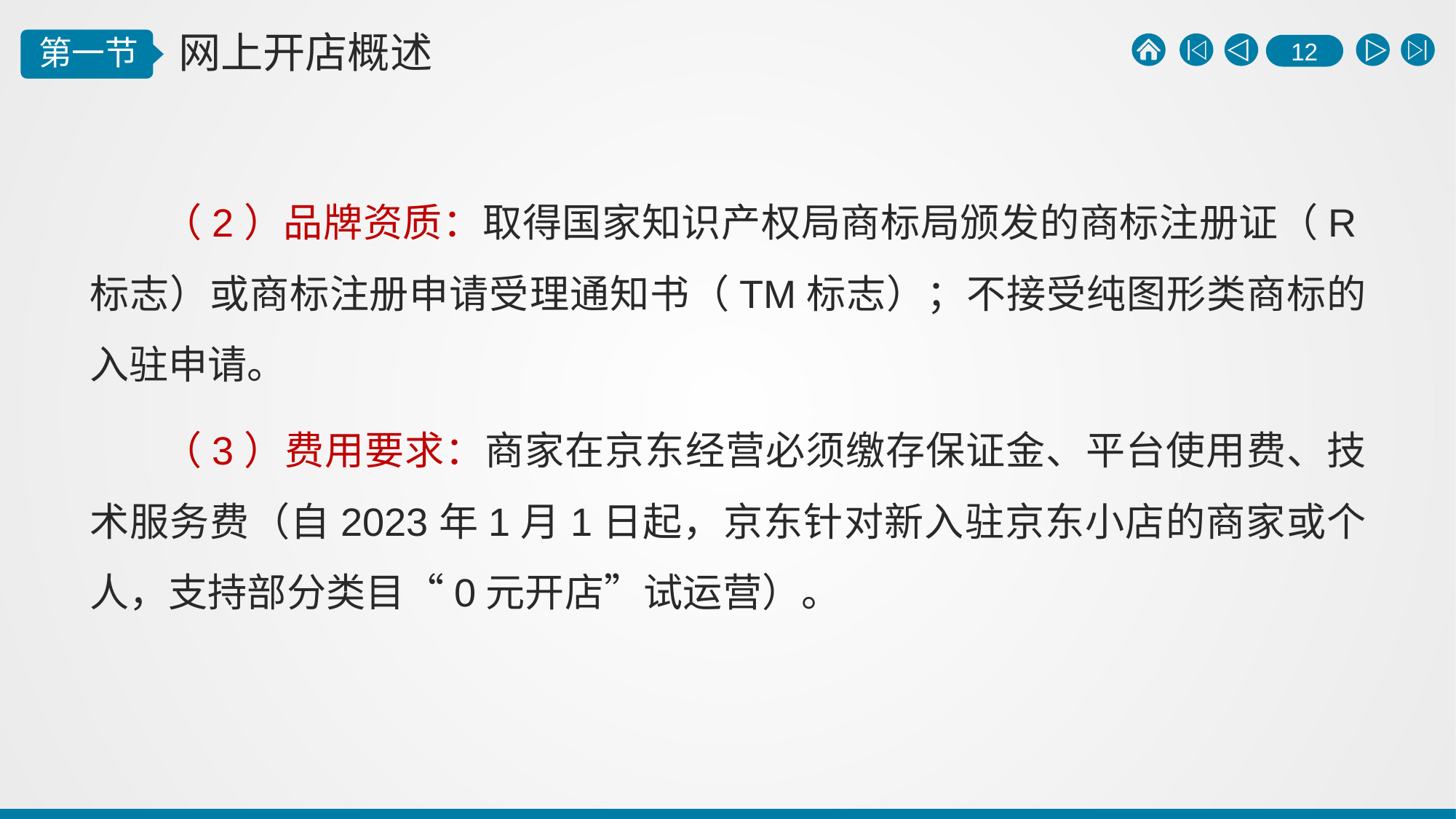

（2）品牌资质：取得国家知识产权局商标局颁发的商标注册证（R标志）或商标注册申请受理通知书（TM标志）；不接受纯图形类商标的入驻申请。
（3）费用要求：商家在京东经营必须缴存保证金、平台使用费、技术服务费（自2023年1月1日起，京东针对新入驻京东小店的商家或个人，支持部分类目“0元开店”试运营）。